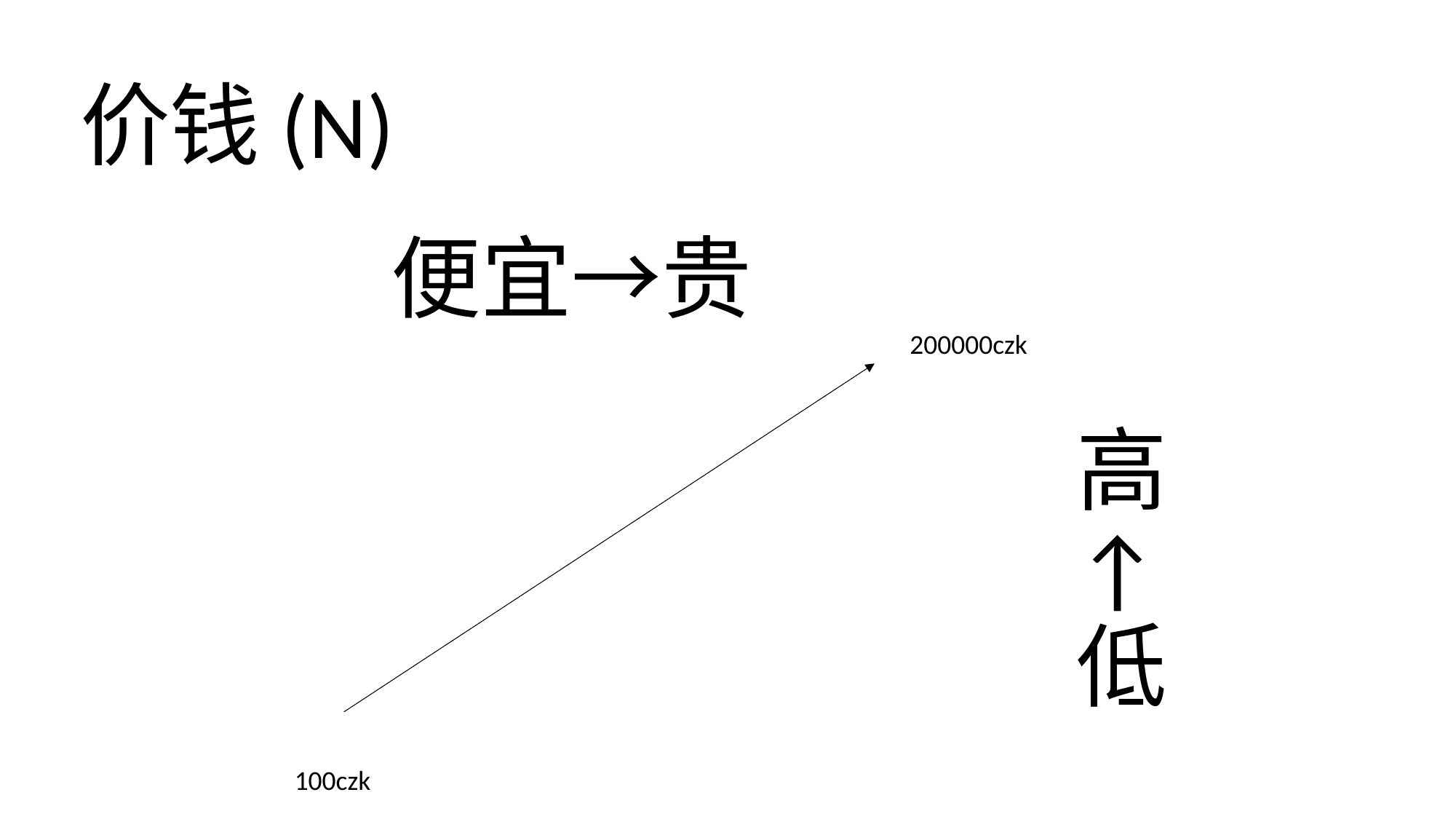

# 价钱(N)
便宜→贵
200000czk
高
↑
低
100czk